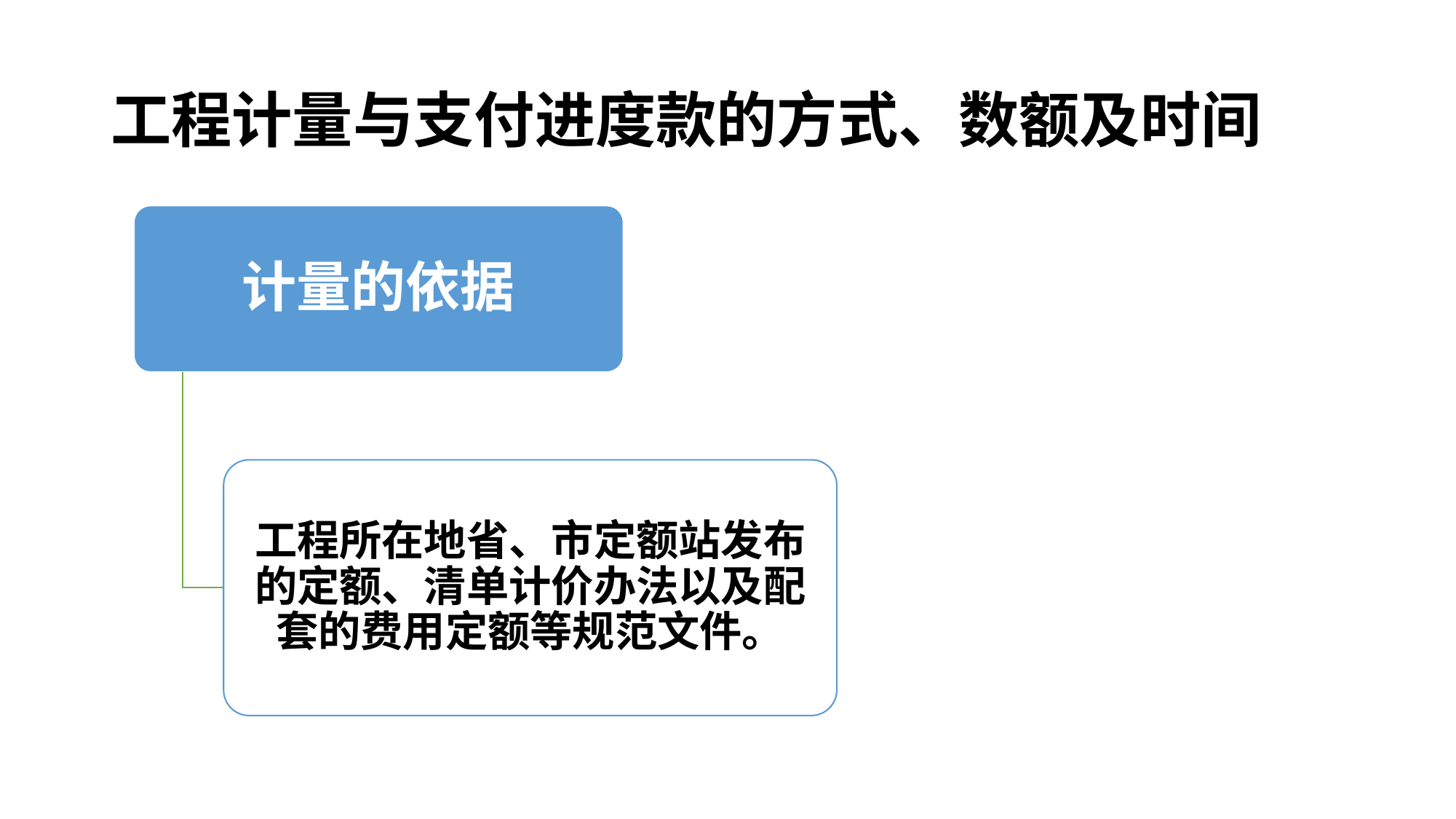

# 工程计量与支付进度款的方式、数额及时间
计量的依据
工程所在地省、市定额站发布的定额、清单计价办法以及配套的费用定额等规范文件。